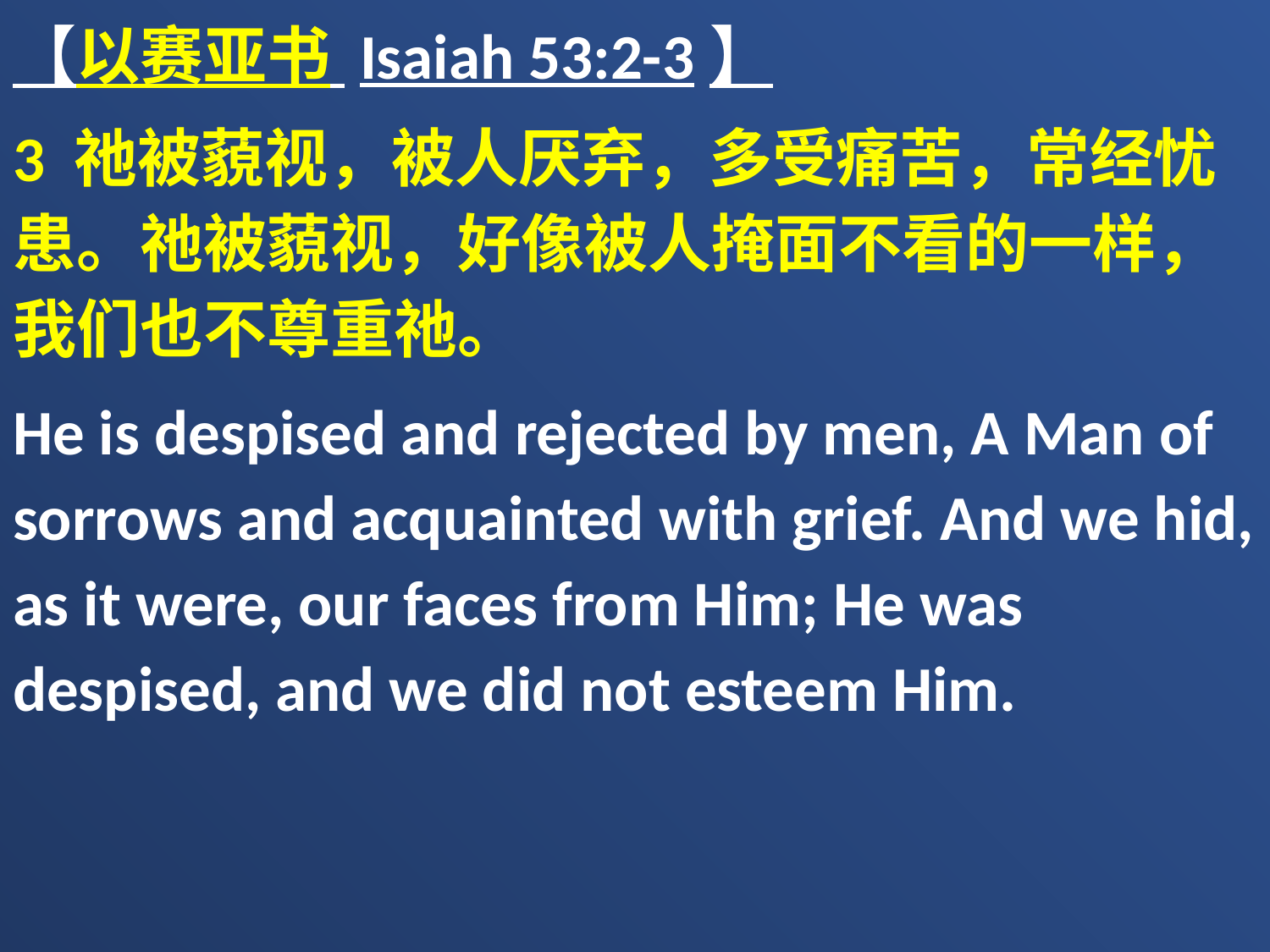

【以赛亚书 Isaiah 53:2-3】
3 祂被藐视，被人厌弃，多受痛苦，常经忧患。祂被藐视，好像被人掩面不看的一样，我们也不尊重祂。
He is despised and rejected by men, A Man of sorrows and acquainted with grief. And we hid, as it were, our faces from Him; He was despised, and we did not esteem Him.